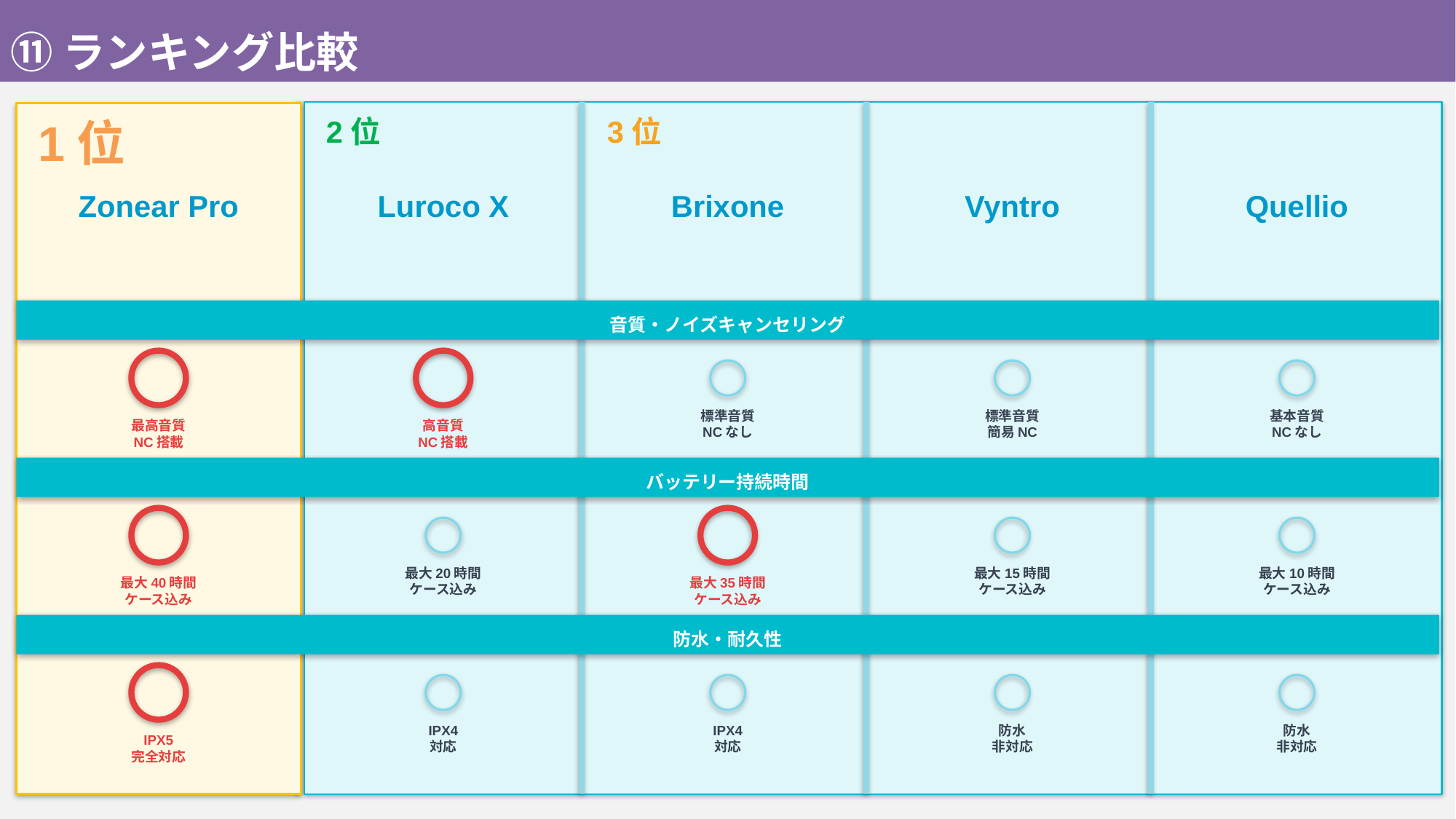

⑪ランキング比較

1位
2位
3位
Zonear Pro
Luroco X
Brixone
Vyntro
Quellio

音質・ノイズキャンセリング

標準音質
NCなし
標準音質
簡易NC
基本音質
NCなし
最高音質
NC搭載
高音質
NC搭載

バッテリー持続時間

最大20時間
ケース込み
最大15時間
ケース込み
最大10時間
ケース込み
最大40時間
ケース込み
最大35時間
ケース込み

防水・耐久性

IPX4
対応
IPX4
対応
防水
非対応
防水
非対応
IPX5
完全対応